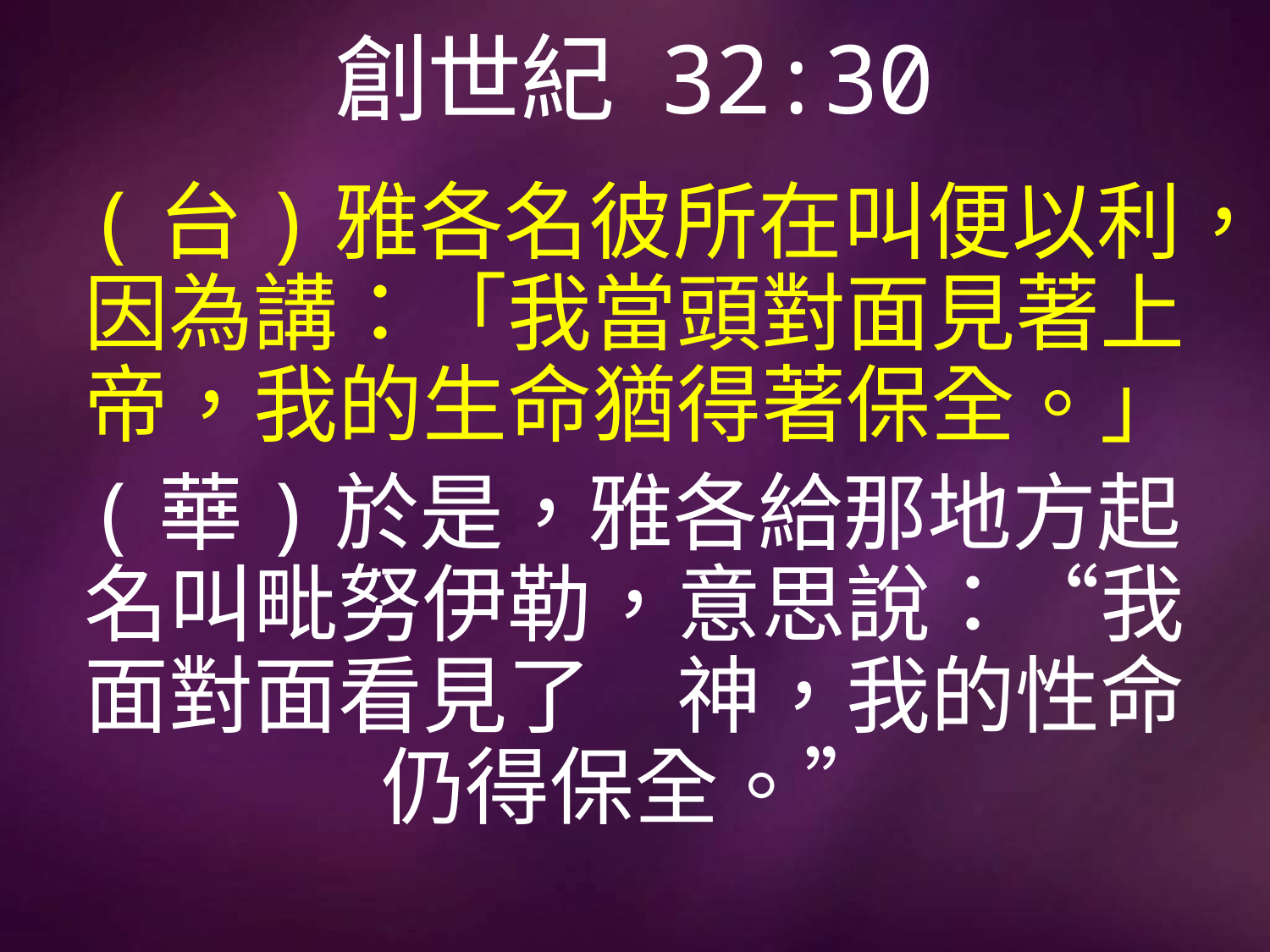

# 創世紀 32:30
(台)雅各名彼所在叫便以利，因為講：「我當頭對面見著上帝，我的生命猶得著保全。」
(華)於是，雅各給那地方起名叫毗努伊勒，意思說：“我面對面看見了　神，我的性命仍得保全。”